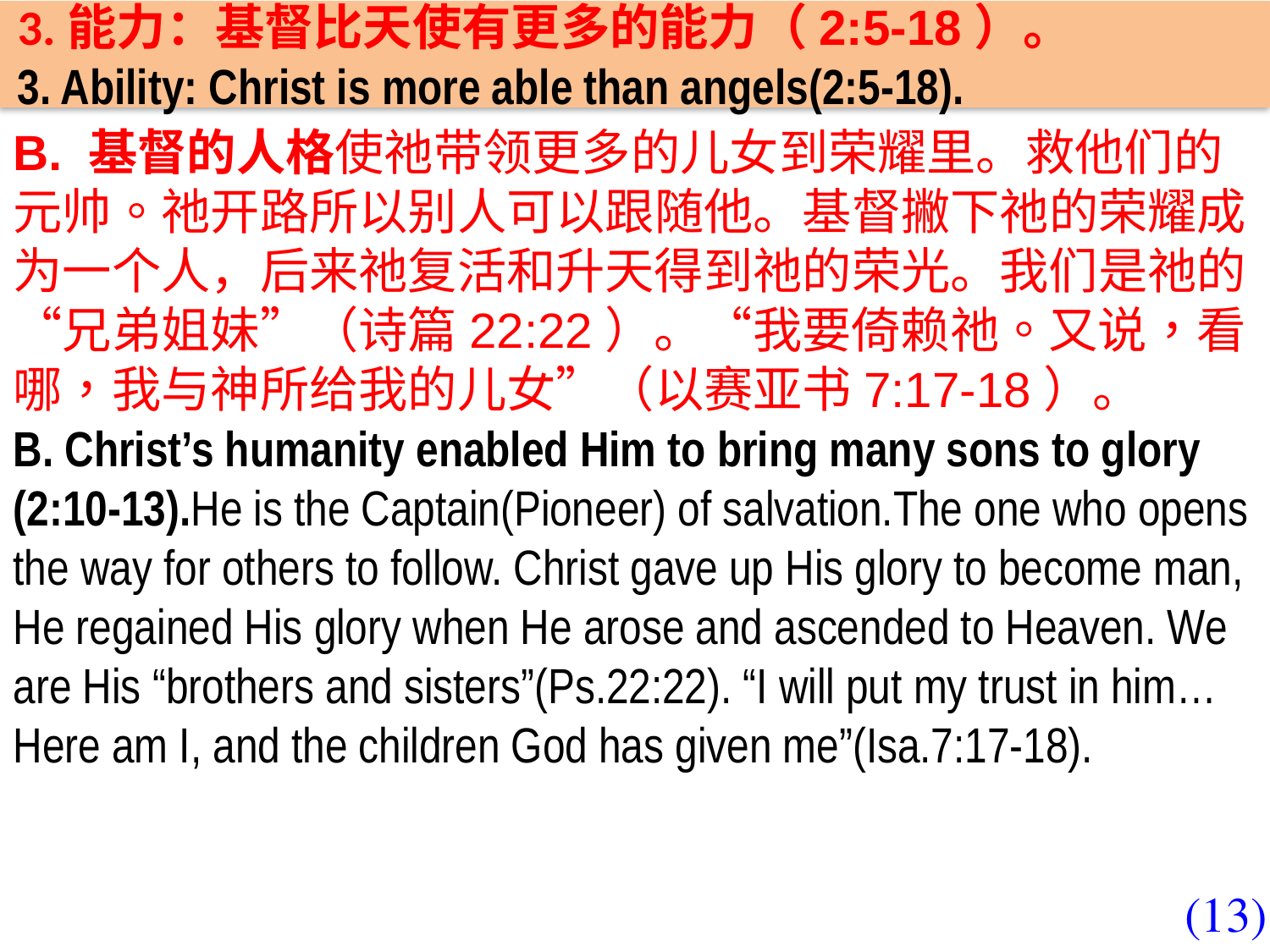

3.能力：基督比天使有更多的能力（2:5-18）。
3. Ability: Christ is more able than angels(2:5-18).

B. 基督的人格使祂带领更多的儿女到荣耀里。救他们的元帅。祂开路所以别人可以跟随他。基督撇下祂的荣耀成为一个人，后来祂复活和升天得到祂的荣光。我们是祂的“兄弟姐妹”（诗篇22:22）。“我要倚赖祂。又说，看哪，我与神所给我的儿女”（以赛亚书7:17-18）。
B. Christ’s humanity enabled Him to bring many sons to glory (2:10-13).He is the Captain(Pioneer) of salvation.The one who opens the way for others to follow. Christ gave up His glory to become man, He regained His glory when He arose and ascended to Heaven. We are His “brothers and sisters”(Ps.22:22). “I will put my trust in him…Here am I, and the children God has given me”(Isa.7:17-18).
(13)